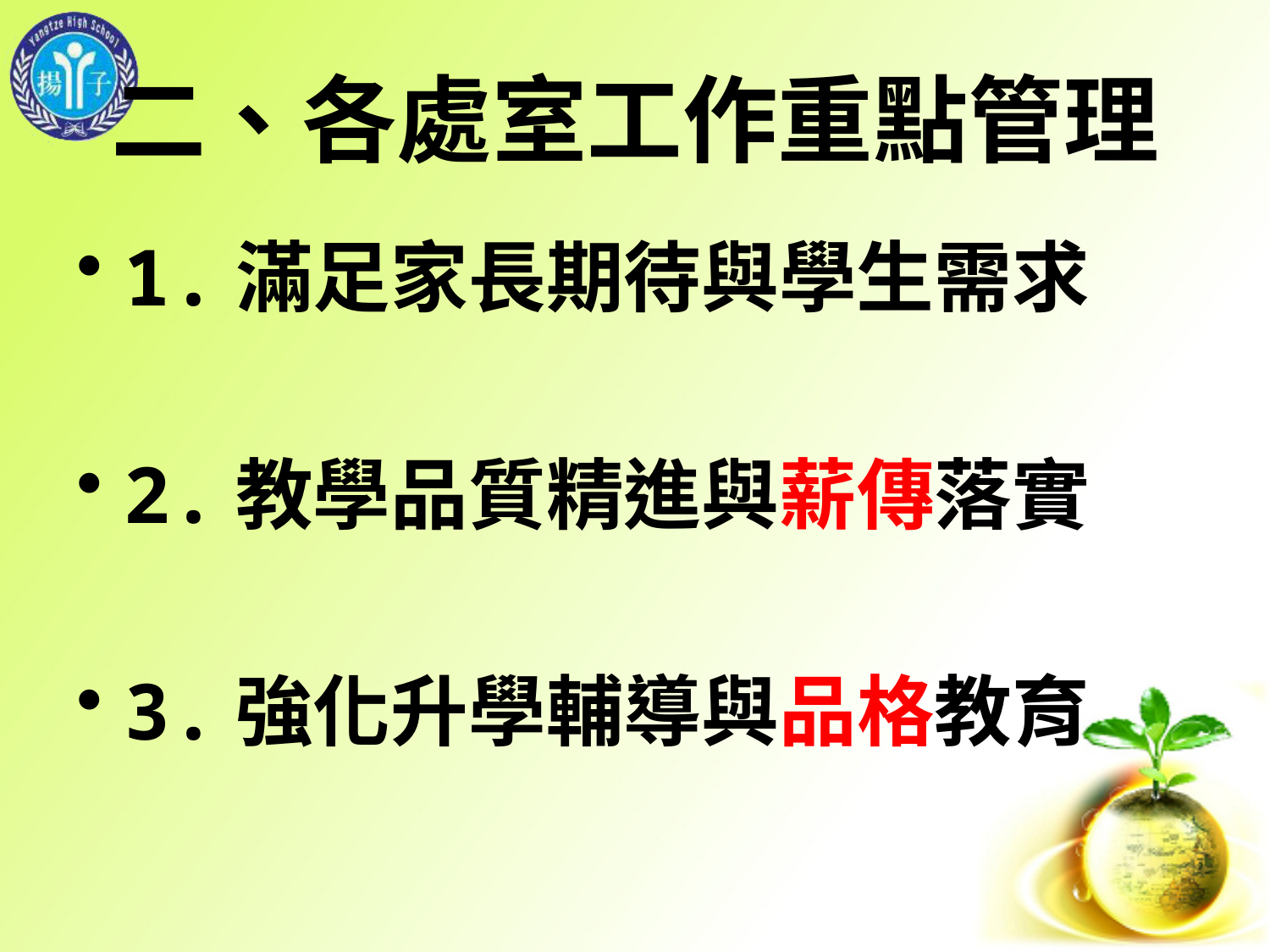

# 二、各處室工作重點管理
1.滿足家長期待與學生需求

2.教學品質精進與薪傳落實

3.強化升學輔導與品格教育